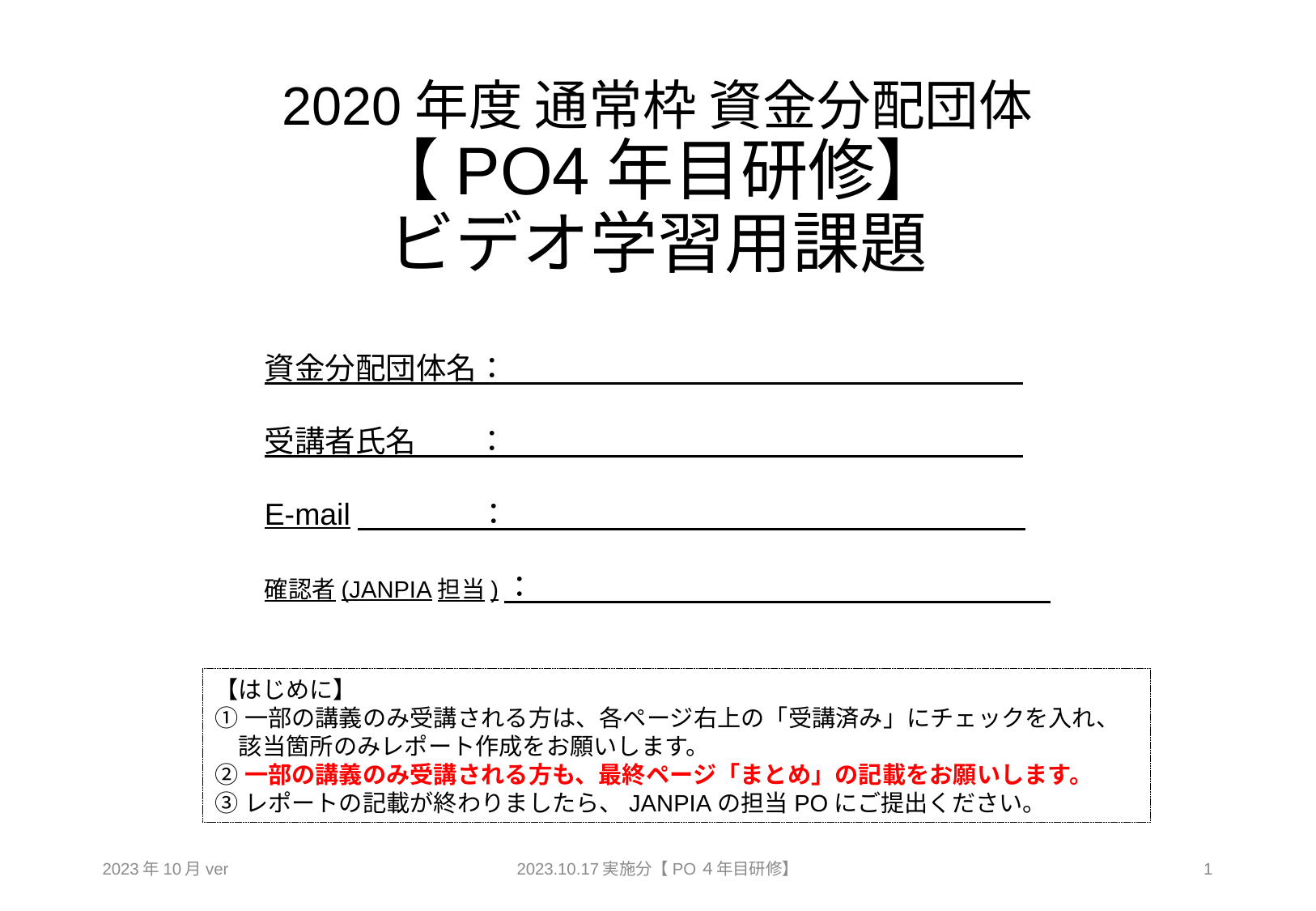

# 2020年度 通常枠 資金分配団体 【PO4年目研修】 ビデオ学習用課題
資金分配団体名：

受講者氏名　　：

E-mail　　　　：

確認者(JANPIA担当)：

【はじめに】
①一部の講義のみ受講される方は、各ページ右上の「受講済み」にチェックを入れ、
　該当箇所のみレポート作成をお願いします。
②一部の講義のみ受講される方も、最終ページ「まとめ」の記載をお願いします。
③レポートの記載が終わりましたら、JANPIAの担当POにご提出ください。
2023年10月ver
2023.10.17実施分【PO４年目研修】
1